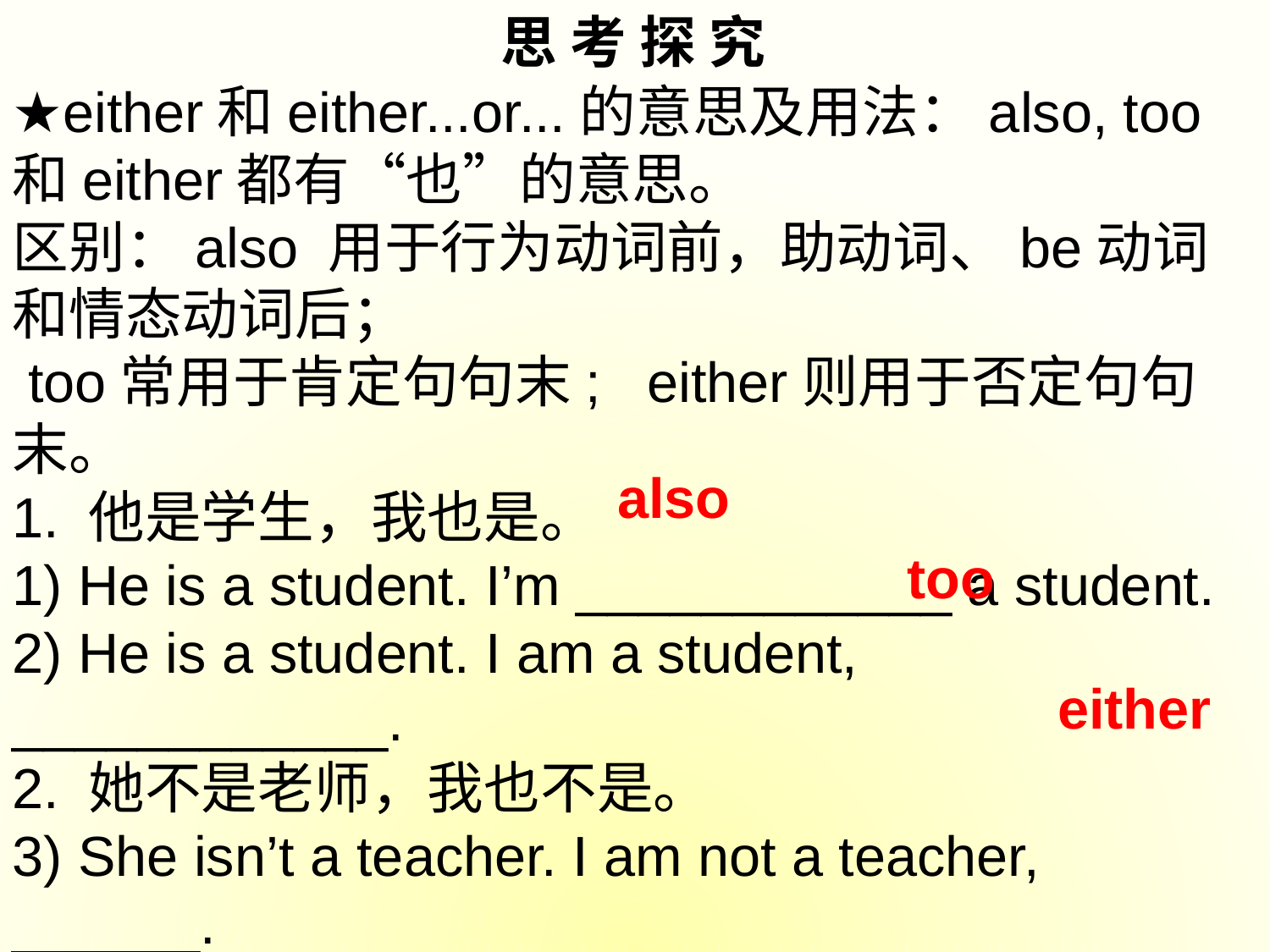

思 考 探 究
★either和either...or...的意思及用法：also, too和either都有“也”的意思。
区别：also 用于行为动词前，助动词、be动词和情态动词后；
 too常用于肯定句句末;	either则用于否定句句末。
1. 他是学生，我也是。
1) He is a student. I’m ____________ a student.
2) He is a student. I am a student, ____________.
2. 她不是老师，我也不是。
3) She isn’t a teacher. I am not a teacher, ______.
either也有“两者其一”之意；either...or...是个固定的搭配，意为“要么...要么...”。
also
too
either